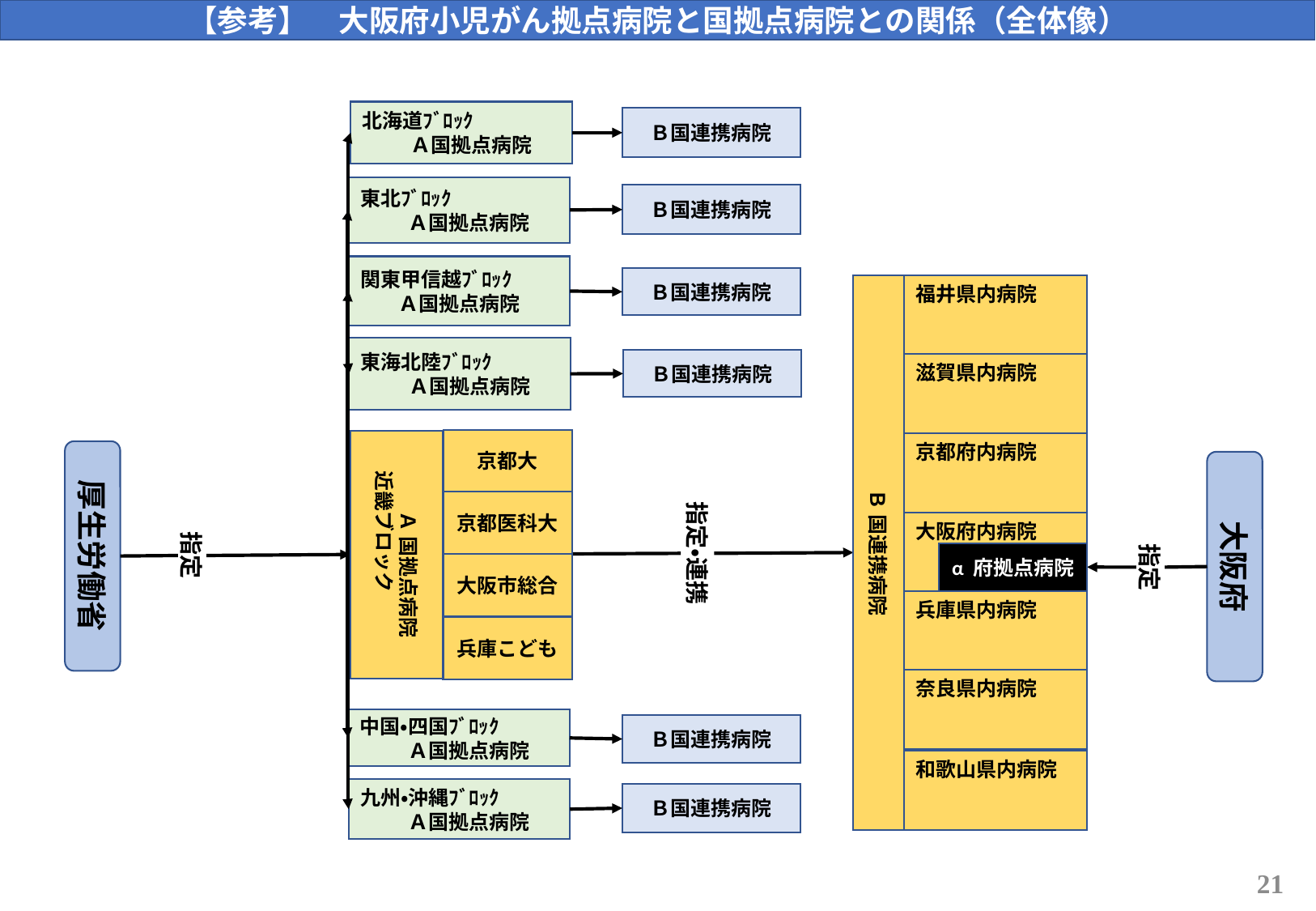

【参考】　大阪府小児がん拠点病院と国拠点病院との関係（全体像）
北海道ﾌﾞﾛｯｸ
　Ａ国拠点病院
Ｂ国連携病院
東北ﾌﾞﾛｯｸ
　Ａ国拠点病院
Ｂ国連携病院
関東甲信越ﾌﾞﾛｯｸ
Ａ国拠点病院
Ｂ国連携病院
福井県内病院
Ｂ 国連携病院
東海北陸ﾌﾞﾛｯｸ
　Ａ国拠点病院
Ｂ国連携病院
滋賀県内病院
京都大
　　Ａ 国拠点病院
近畿ブロック
京都府内病院
厚生労働省
大阪府
指定・連携
京都医科大
指定
指定
大阪府内病院
α 府拠点病院
大阪市総合
兵庫県内病院
兵庫こども
奈良県内病院
中国・四国ﾌﾞﾛｯｸ
　Ａ国拠点病院
Ｂ国連携病院
和歌山県内病院
九州・沖縄ﾌﾞﾛｯｸ
　Ａ国拠点病院
Ｂ国連携病院
21